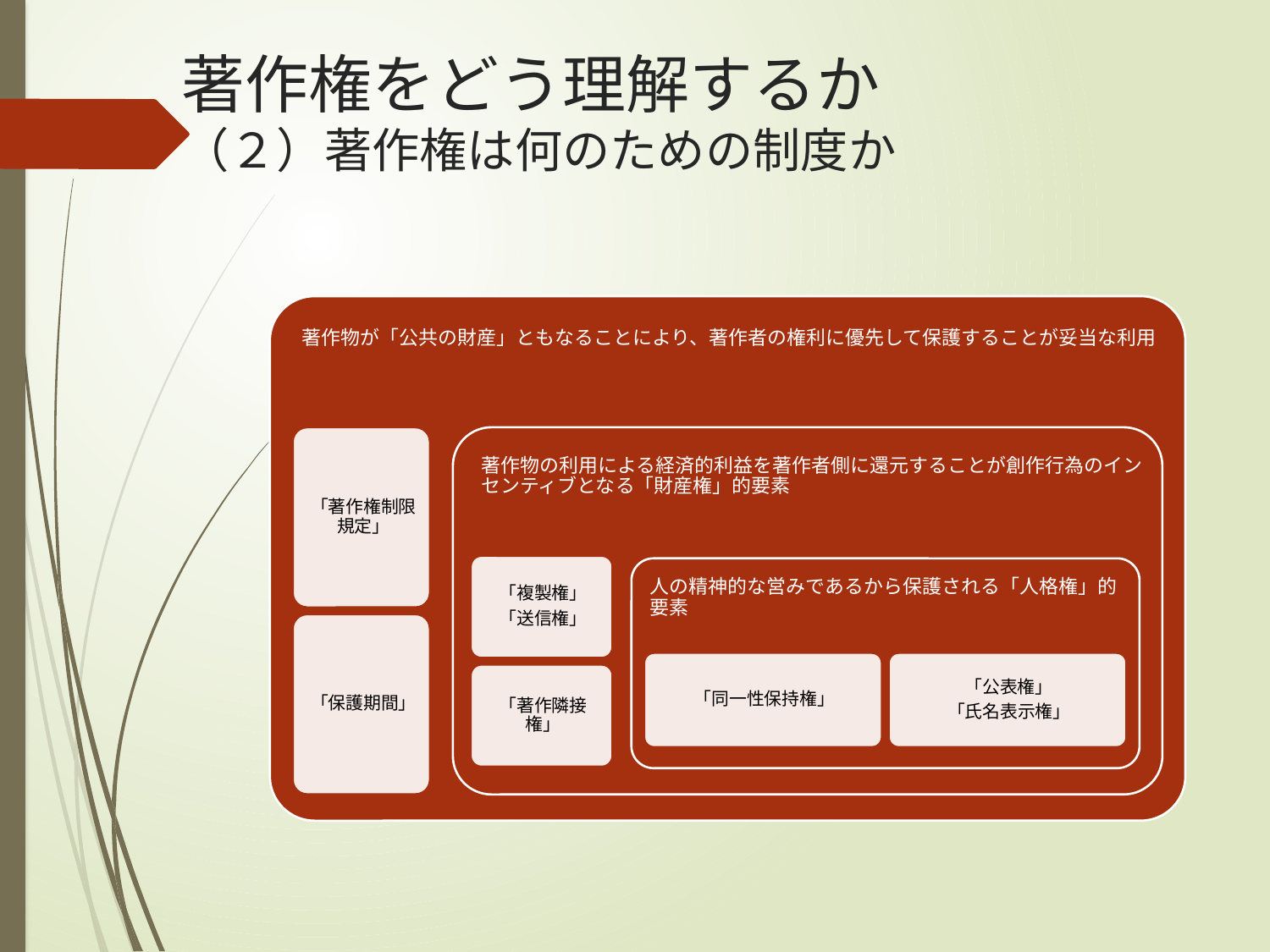

# 著作権をどう理解するか （２）著作権は何のための制度か
著作物が「公共の財産」ともなることにより、著作者の権利に優先して保護することが妥当な利用
「著作権制限規定」
「保護期間」
著作物の利用による経済的利益を著作者側に還元することが創作行為のインセンティブとなる「財産権」的要素
「複製権」
「送信権」
「著作隣接権」
人の精神的な営みであるから保護される「人格権」的要素
「同一性保持権」
「公表権」
「氏名表示権」